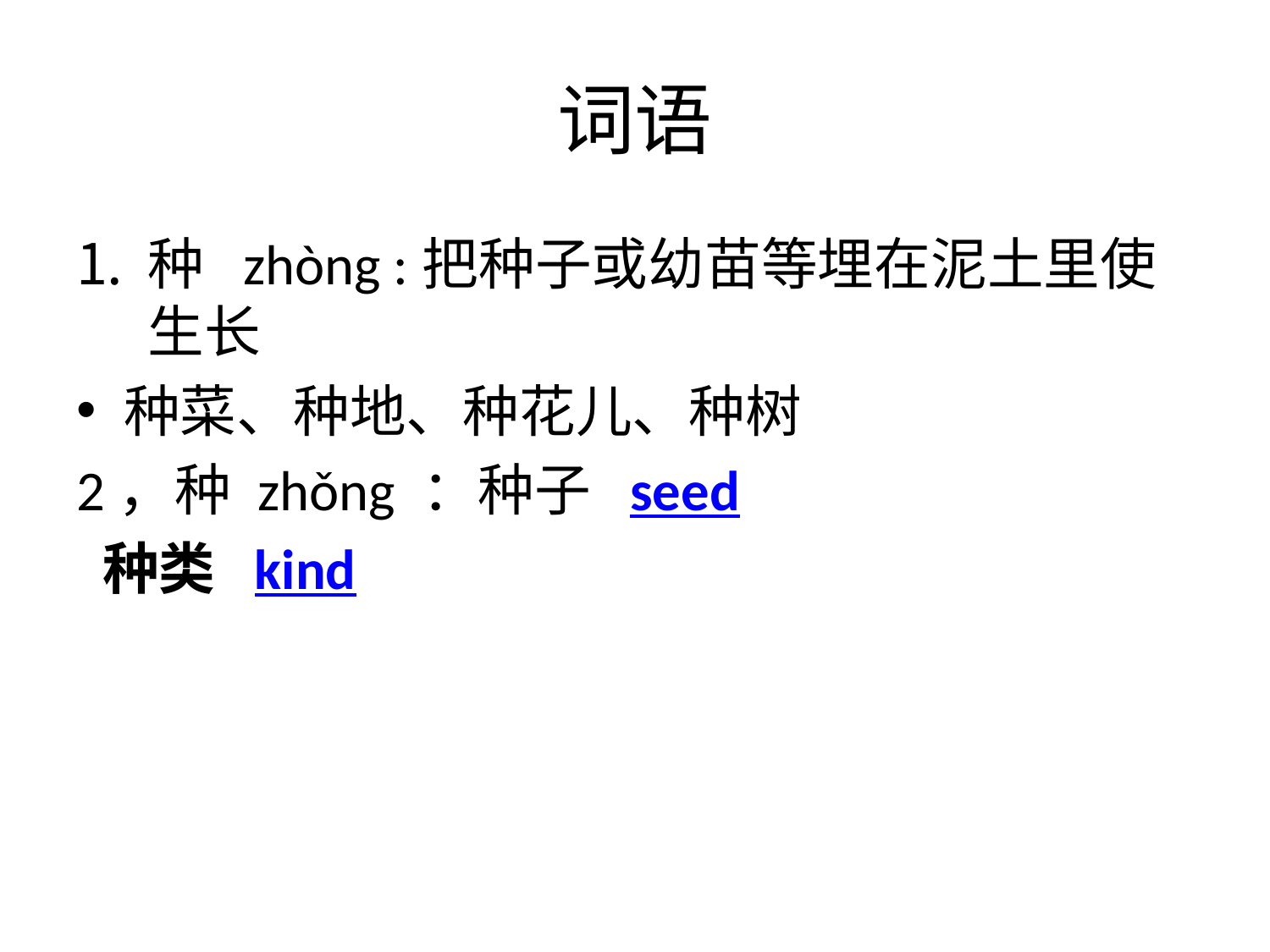

# 词语
种  zhòng :把种子或幼苗等埋在泥土里使生长
种菜、种地、种花儿、种树
2，种 zhǒng ：种子  seed
 种类  kind